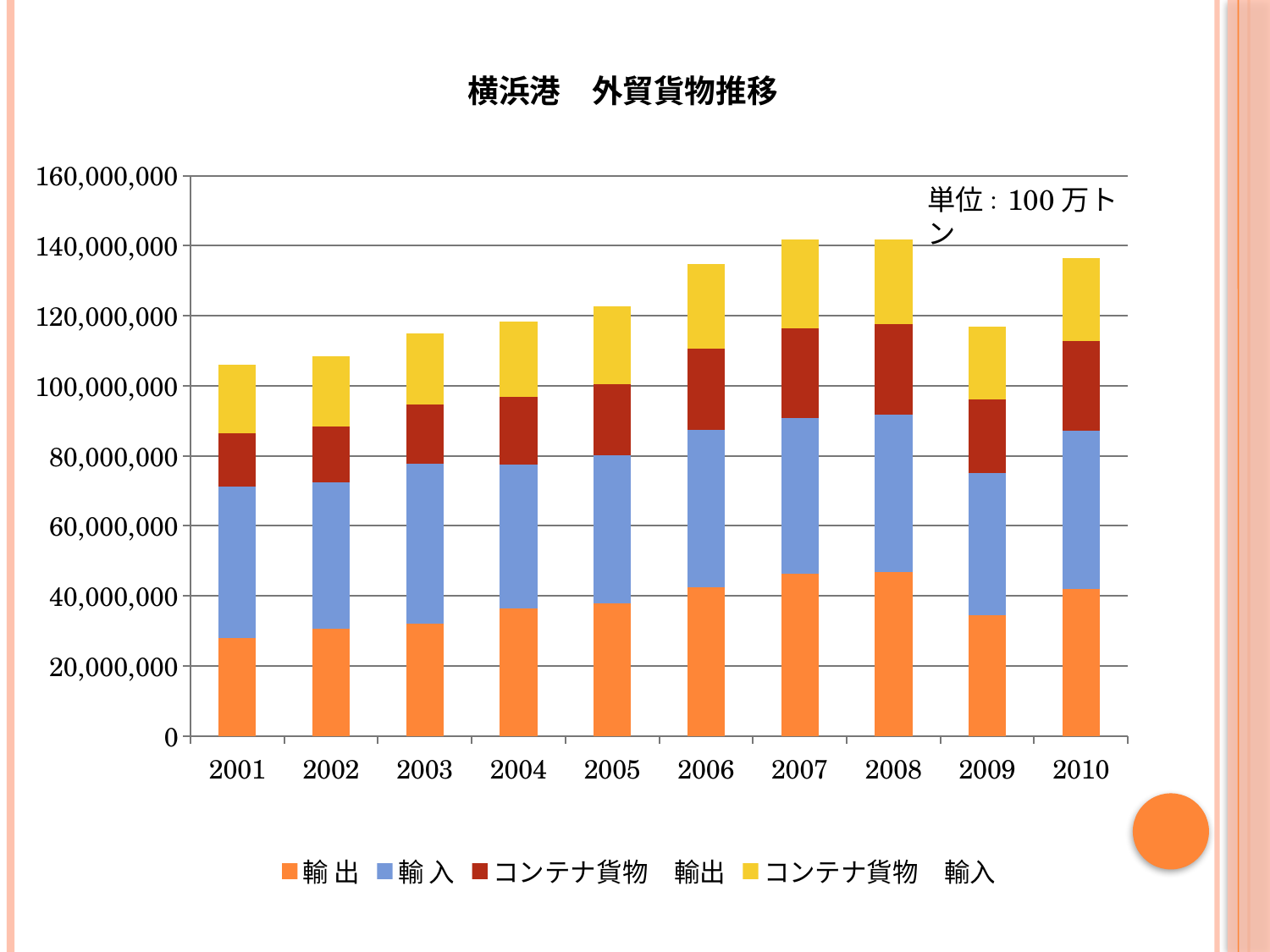

### Chart: 横浜港　外貿貨物推移

| Category | 輸 出 | 輸 入 |  |  |
|---|---|---|---|---|
| 2001 | 28064041.0 | 43213202.0 | 15121790.0 | 19563550.0 |
| 2002 | 30675242.0 | 41792261.0 | 15970509.0 | 19904673.0 |
| 2003 | 31968383.0 | 45890027.0 | 16810913.0 | 20177217.0 |
| 2004 | 36450878.0 | 41008982.0 | 19463979.0 | 21316899.0 |
| 2005 | 37940186.0 | 42247786.0 | 20292367.0 | 22090371.0 |
| 2006 | 42379156.0 | 44960416.0 | 23351817.0 | 24012038.0 |
| 2007 | 46303743.0 | 44432952.0 | 25776179.0 | 25144253.0 |
| 2008 | 46897862.0 | 44767491.0 | 25869582.0 | 24154324.0 |
| 2009 | 34549141.0 | 40490759.0 | 21045701.0 | 20766597.0 |
| 2010 | 41921501.0 | 45290981.0 | 25540546.0 | 23749556.0 |
単位：100万トン